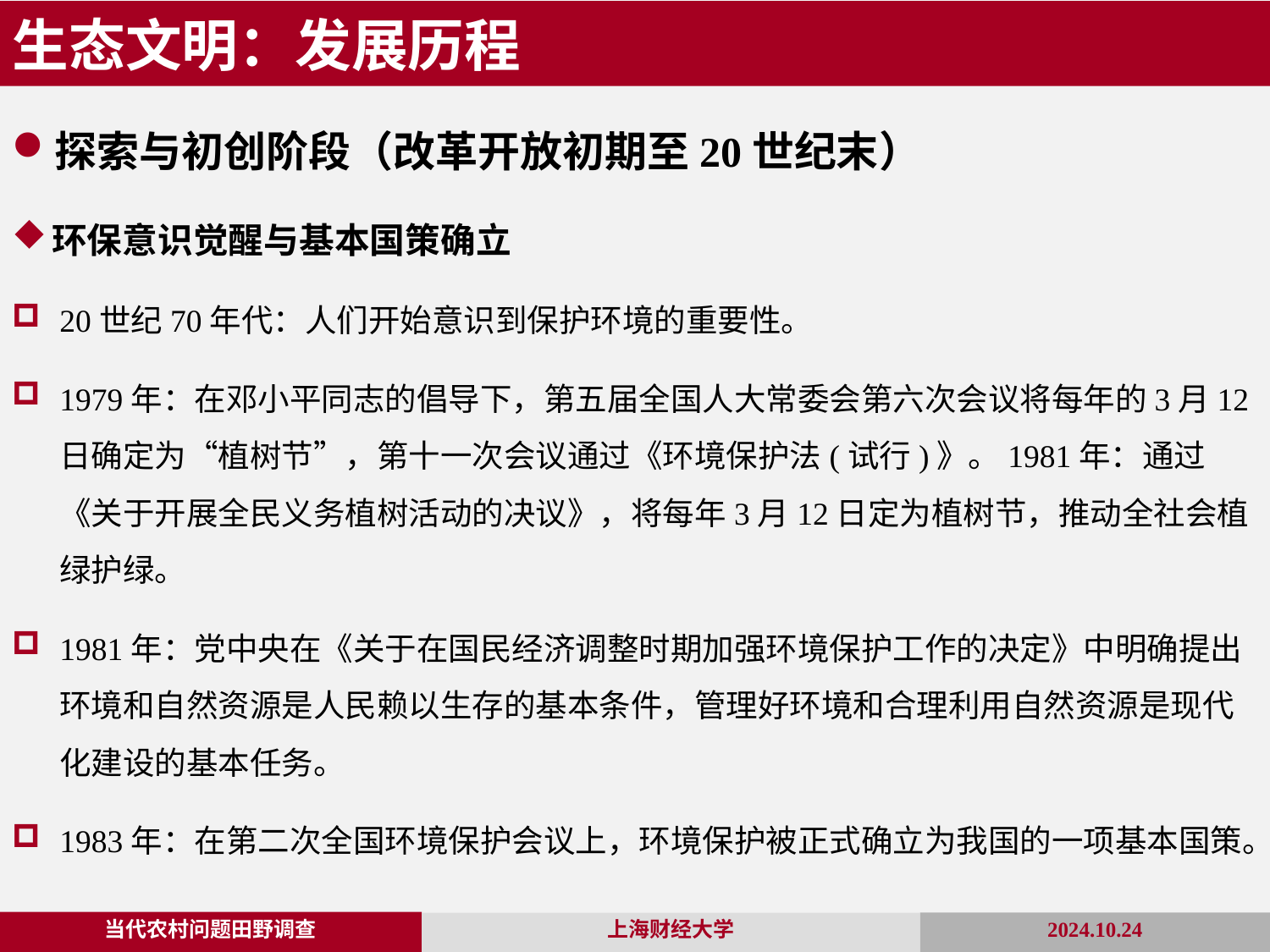

生态文明：发展历程
探索与初创阶段（改革开放初期至20世纪末）
环保意识觉醒与基本国策确立
20世纪70年代：人们开始意识到保护环境的重要性。
1979年：在邓小平同志的倡导下，第五届全国人大常委会第六次会议将每年的3月12日确定为“植树节”，第十一次会议通过《环境保护法(试行)》。1981年：通过《关于开展全民义务植树活动的决议》，将每年3月12日定为植树节，推动全社会植绿护绿。
1981年：党中央在《关于在国民经济调整时期加强环境保护工作的决定》中明确提出环境和自然资源是人民赖以生存的基本条件，管理好环境和合理利用自然资源是现代化建设的基本任务。
1983年：在第二次全国环境保护会议上，环境保护被正式确立为我国的一项基本国策。
当代农村问题田野调查
2024.10.24
上海财经大学